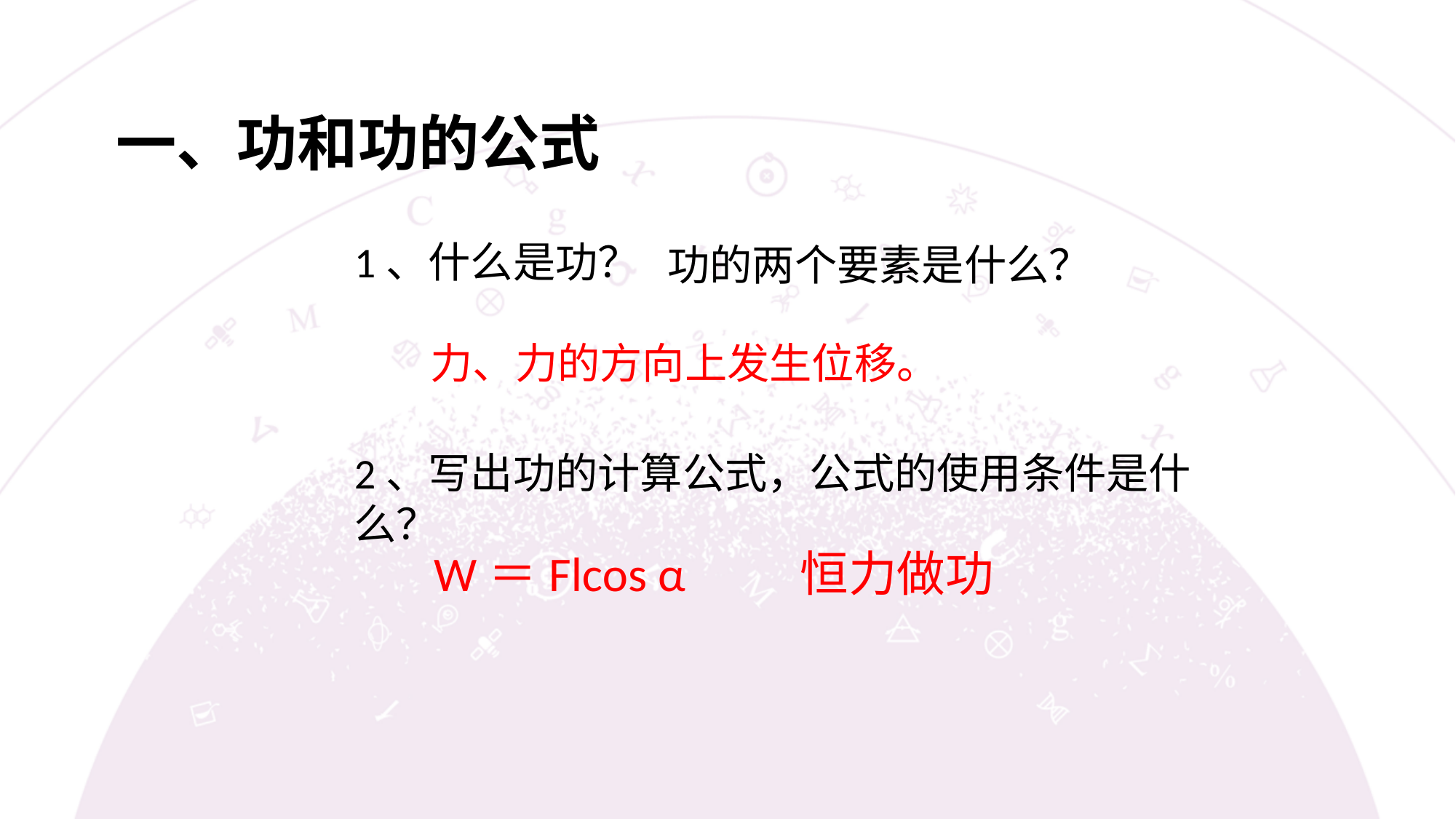

一、功和功的公式
1、什么是功？
功的两个要素是什么？
力、力的方向上发生位移。
2、写出功的计算公式，公式的使用条件是什么？
W＝Flcos α
恒力做功